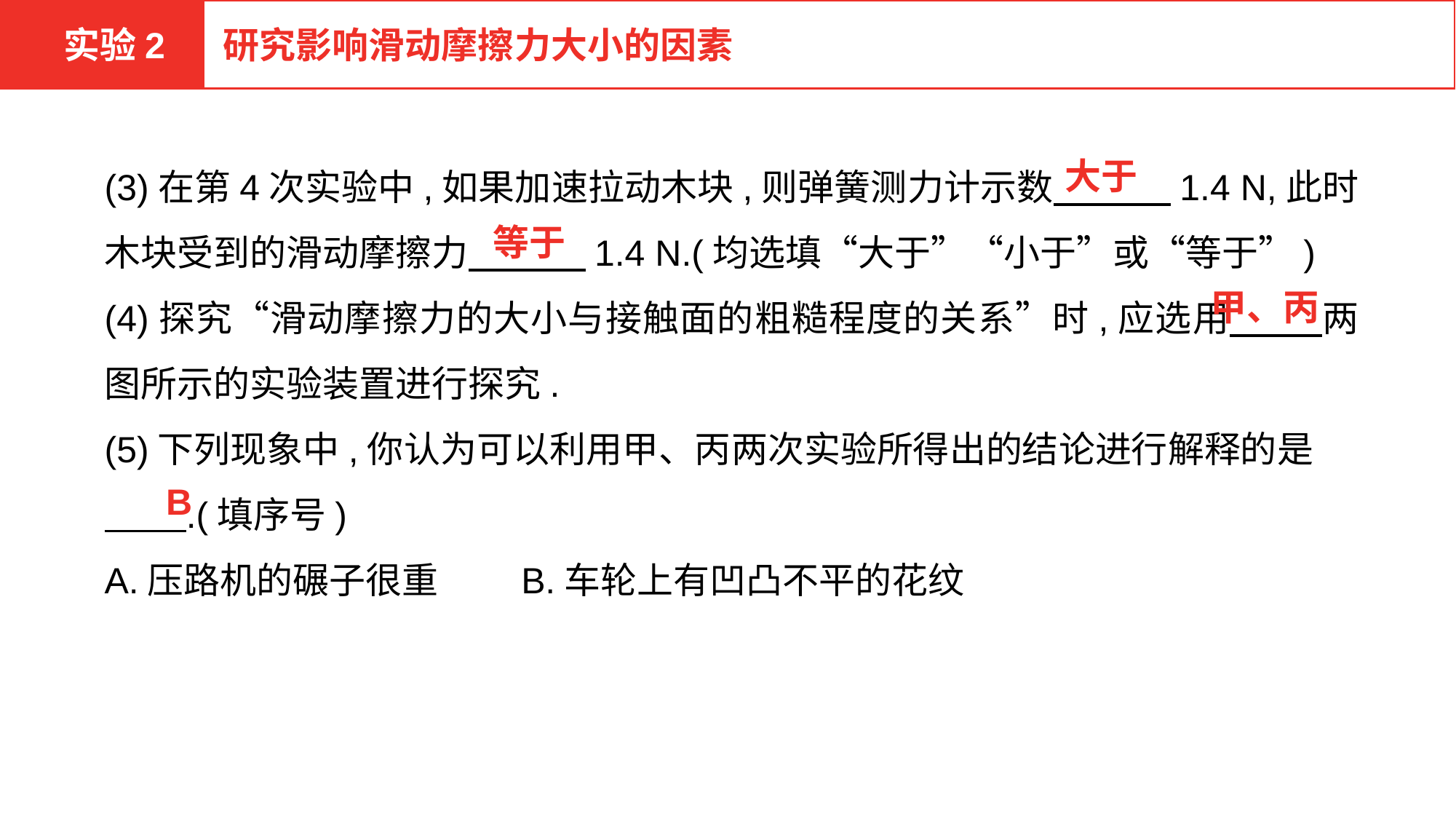

实验2
研究影响滑动摩擦力大小的因素
(3)在第4次实验中,如果加速拉动木块,则弹簧测力计示数　 　　1.4 N,此时木块受到的滑动摩擦力　 　　1.4 N.(均选填“大于”“小于”或“等于”)
(4)探究“滑动摩擦力的大小与接触面的粗糙程度的关系”时,应选用　 　 两图所示的实验装置进行探究.
(5)下列现象中,你认为可以利用甲、丙两次实验所得出的结论进行解释的是
        .(填序号)
A.压路机的碾子很重         B.车轮上有凹凸不平的花纹
大于
等于
甲、丙
B